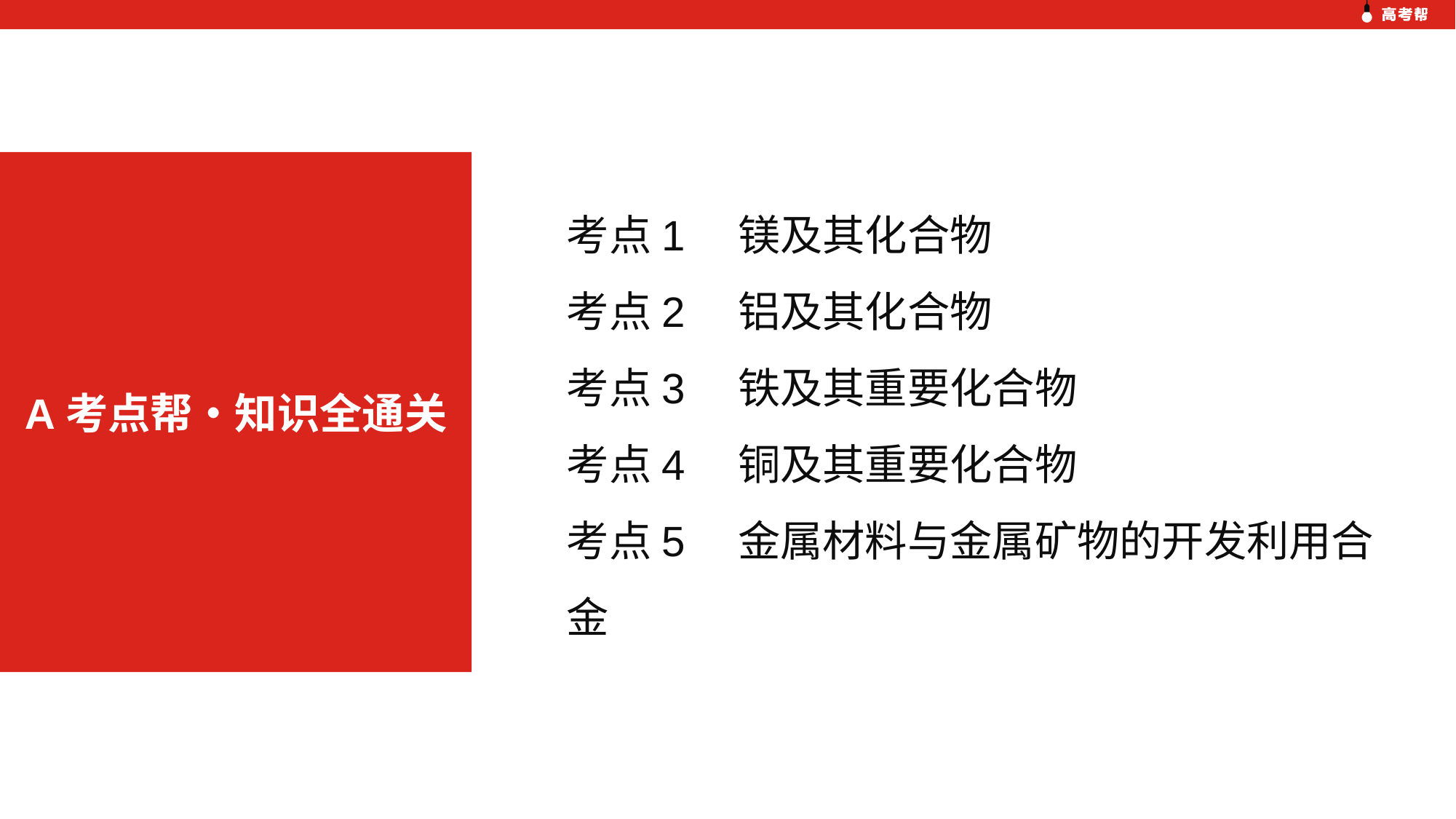

考点1　镁及其化合物
考点2　铝及其化合物
考点3　铁及其重要化合物
考点4　铜及其重要化合物
考点5　金属材料与金属矿物的开发利用合金
A考点帮•知识全通关